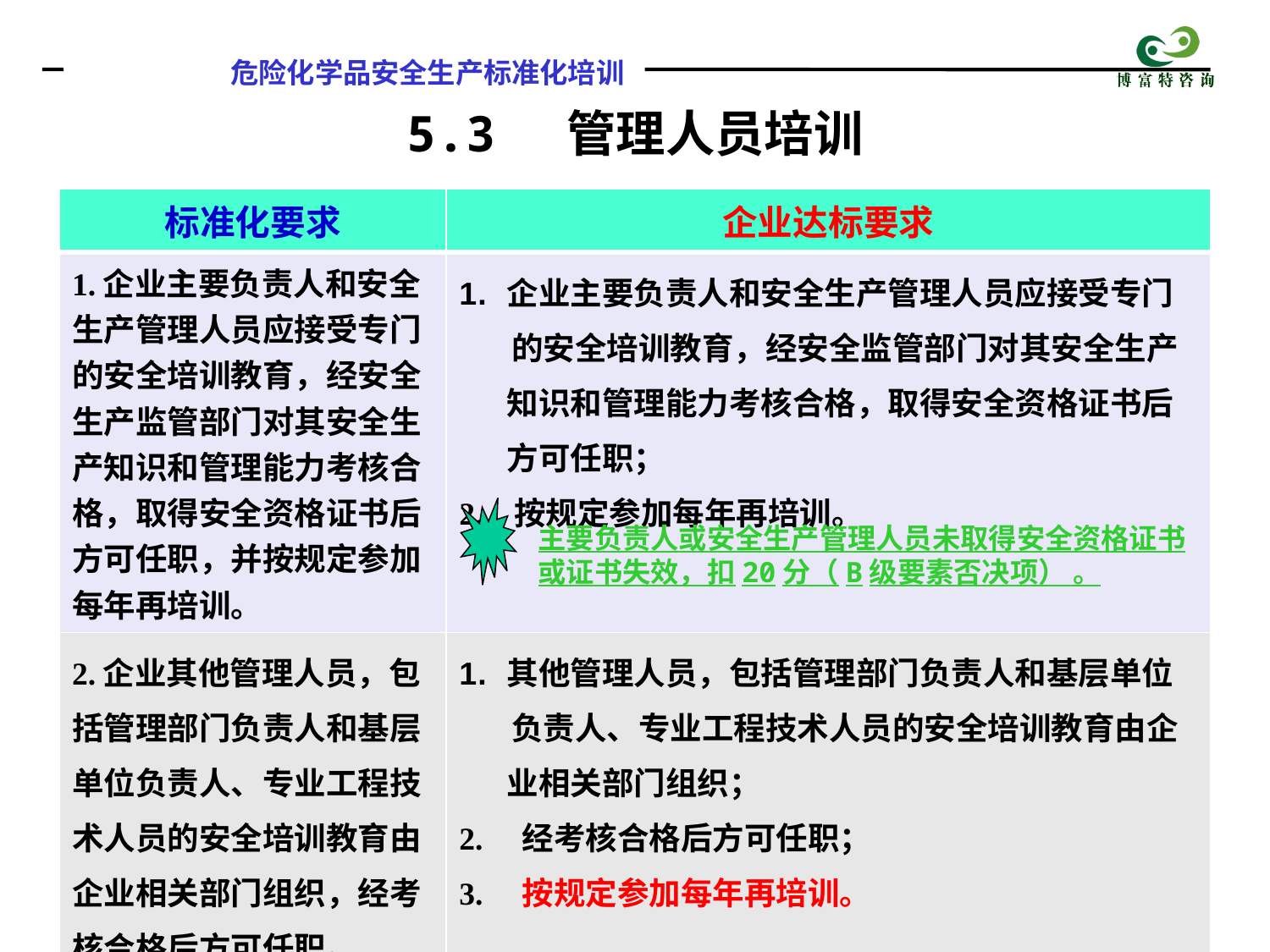

5.3  管理人员培训
| 标准化要求 | 企业达标要求 |
| --- | --- |
| 1.企业主要负责人和安全生产管理人员应接受专门的安全培训教育，经安全生产监管部门对其安全生产知识和管理能力考核合格，取得安全资格证书后方可任职，并按规定参加每年再培训。 | 企业主要负责人和安全生产管理人员应接受专门 的安全培训教育，经安全监管部门对其安全生产知识和管理能力考核合格，取得安全资格证书后方可任职； 2. 按规定参加每年再培训。 |
| 2.企业其他管理人员，包括管理部门负责人和基层单位负责人、专业工程技术人员的安全培训教育由企业相关部门组织，经考核合格后方可任职。 | 其他管理人员，包括管理部门负责人和基层单位 负责人、专业工程技术人员的安全培训教育由企业相关部门组织； 2. 经考核合格后方可任职； 3. 按规定参加每年再培训。 |

主要负责人或安全生产管理人员未取得安全资格证书或证书失效，扣20分（B级要素否决项） 。